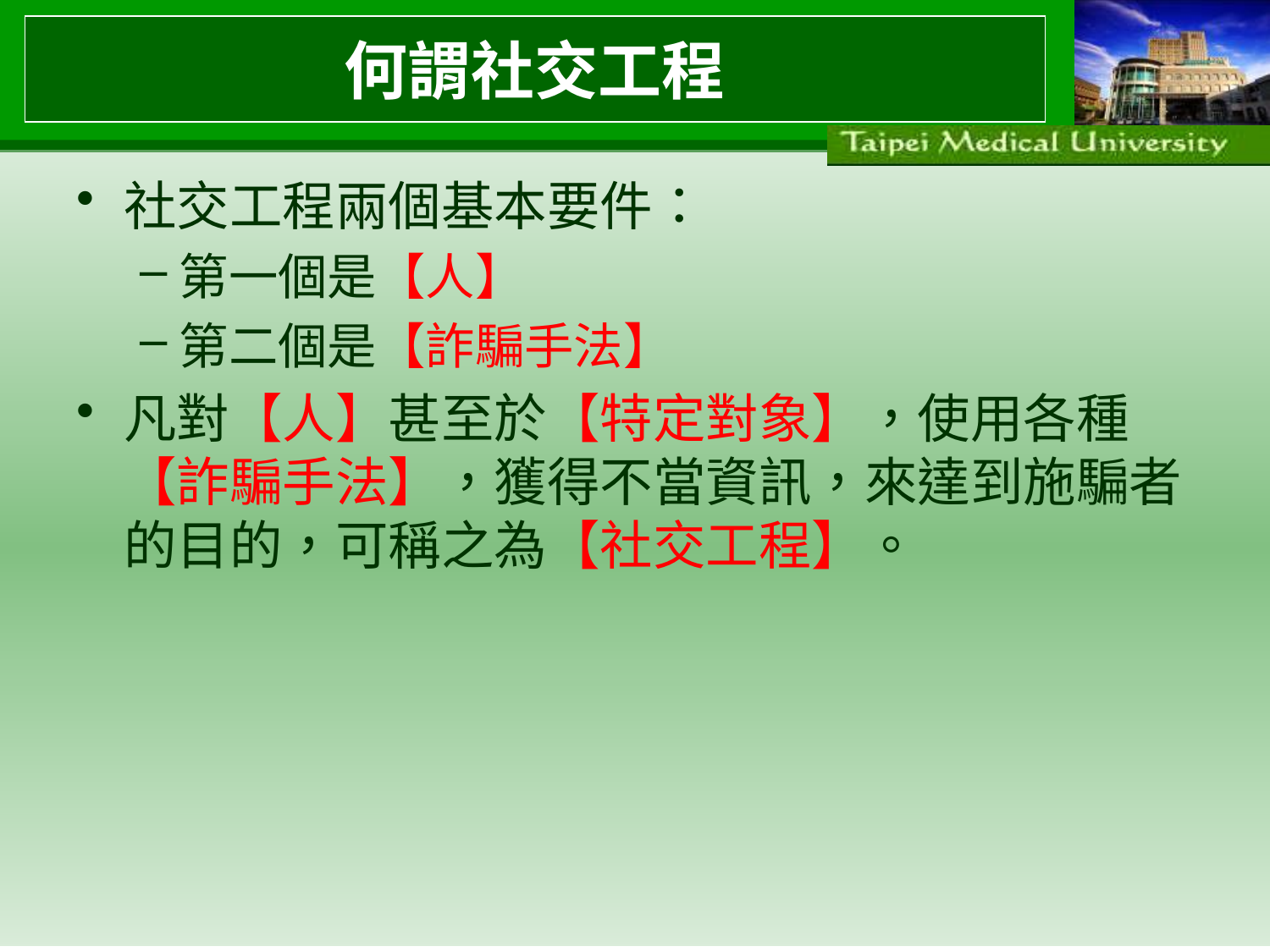

# 何謂社交工程
社交工程兩個基本要件：
第一個是【人】
第二個是【詐騙手法】
凡對【人】甚至於【特定對象】，使用各種【詐騙手法】，獲得不當資訊，來達到施騙者的目的，可稱之為【社交工程】。